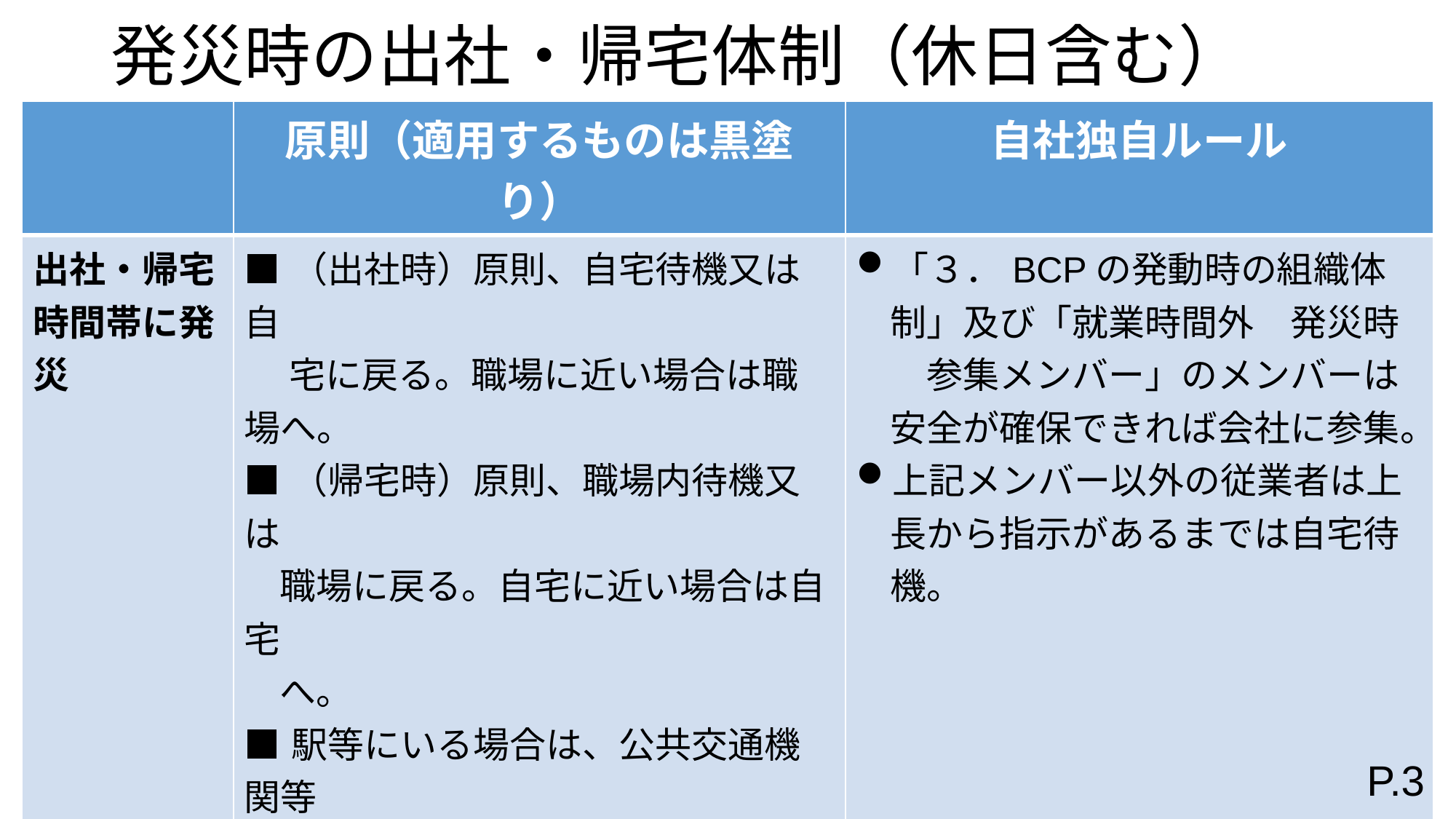

# 発災時の出社・帰宅体制（休日含む）
|  | 原則（適用するものは黒塗り） | 自社独自ルール |
| --- | --- | --- |
| 出社・帰宅時間帯に発災 | ■（出社時）原則、自宅待機又は自 　 宅に戻る。職場に近い場合は職場へ。 ■（帰宅時）原則、職場内待機又は 職場に戻る。自宅に近い場合は自宅 へ。 ■駅等にいる場合は、公共交通機関等 　 の指示に従う。長時間行き場がない場 合は、避難所等へ避難する。 ■職場以外の場合は、必ず会社に連絡 する。 | 「３．BCPの発動時の組織体制」及び「就業時間外　発災時　参集メンバー」のメンバーは安全が確保できれば会社に参集。 上記メンバー以外の従業者は上長から指示があるまでは自宅待機。 |
| 就業時間外に発災 (休日等) | ■自宅待機。 ■身の安全を優先したうえで、「就業時 間外 発災時 参集メンバー」は出社。 | 「就業時間外 発災時 参集メンバー」以外の従業者は上長から指示があるまでは自宅待機。 |
P.3